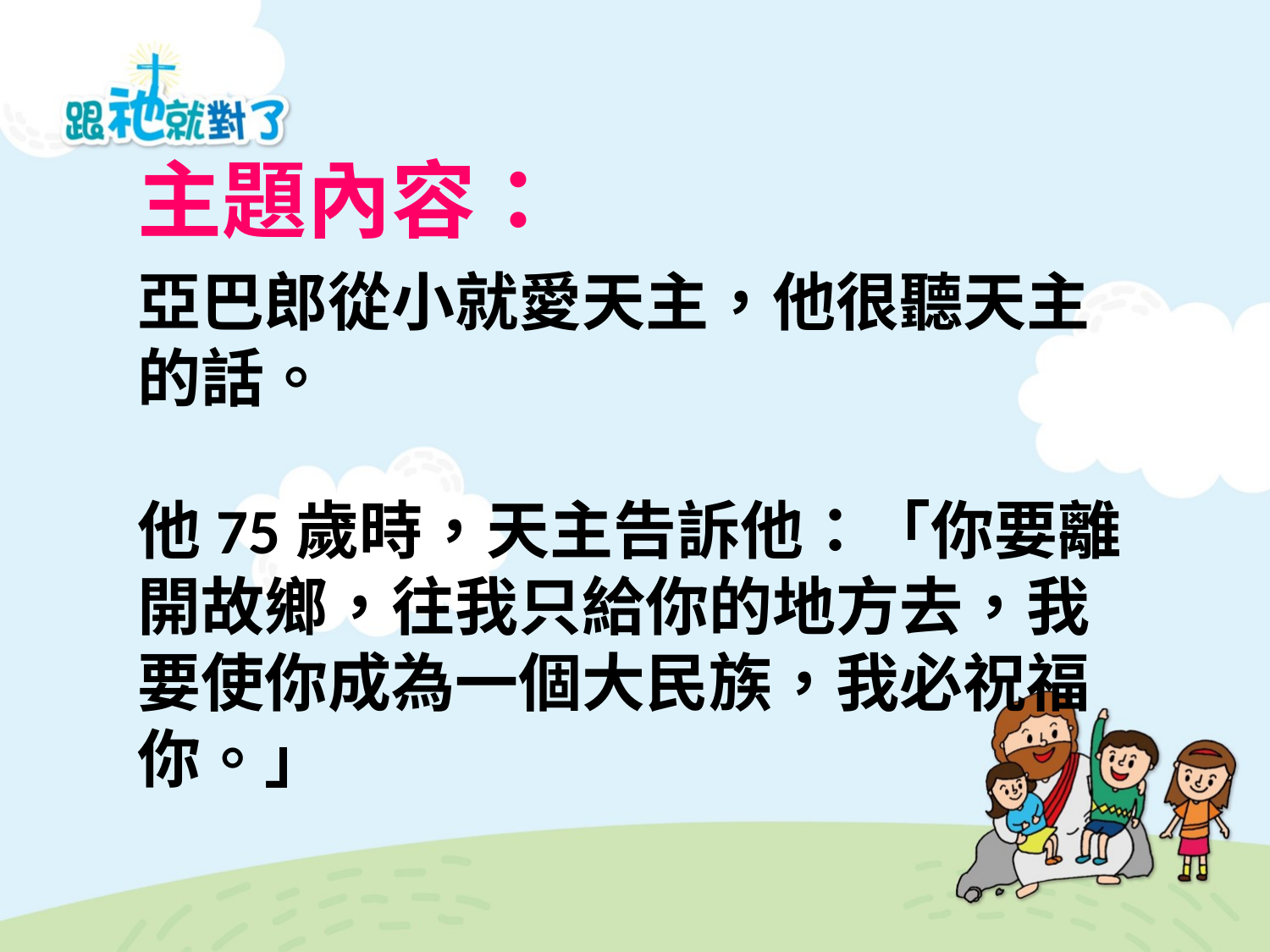

主題內容：
亞巴郎從小就愛天主，他很聽天主的話。

他75歲時，天主告訴他：「你要離開故鄉，往我只給你的地方去，我要使你成為一個大民族，我必祝福你。」